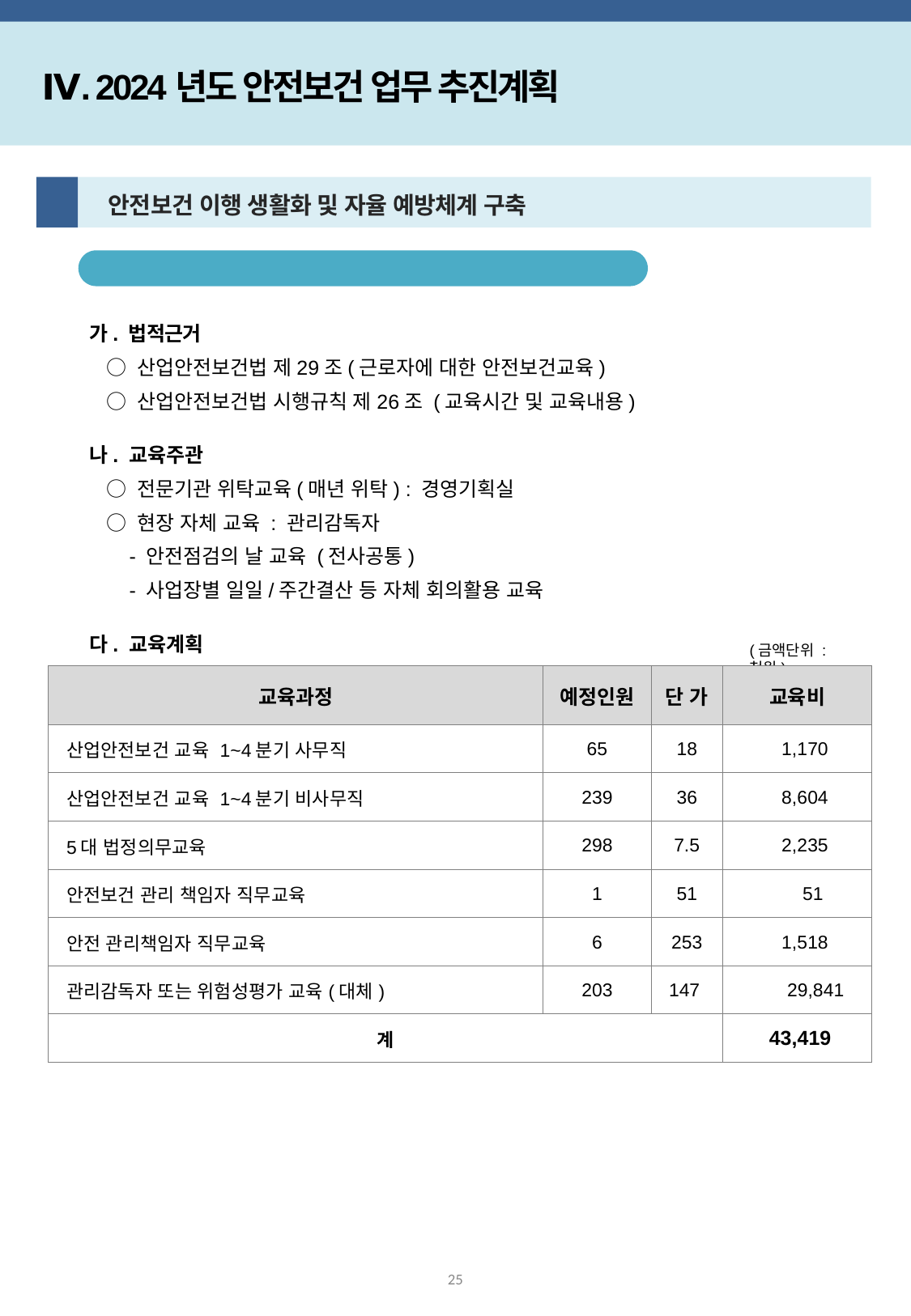

Ⅳ. 2024년도 안전보건 업무 추진계획
3
  안전보건 이행 생활화 및 자율 예방체계 구축
안전보건 교육실시

가. 법적근거
   ○ 산업안전보건법 제29조(근로자에 대한 안전보건교육)
   ○ 산업안전보건법 시행규칙 제26조 (교육시간 및 교육내용)

나. 교육주관
   ○ 전문기관 위탁교육(매년 위탁) : 경영기획실
   ○ 현장 자체 교육 : 관리감독자
       - 안전점검의 날 교육 (전사공통)
       - 사업장별 일일/주간결산 등 자체 회의활용 교육

다. 교육계획
(금액단위 : 천원)
| 교육과정 | 예정인원 | 단 가 | 교육비 |
| --- | --- | --- | --- |
| 산업안전보건 교육 1~4분기 사무직 | 65 | 18 | 1,170 |
| 산업안전보건 교육 1~4분기 비사무직 | 239 | 36 | 8,604 |
| 5대 법정의무교육 | 298 | 7.5 | 2,235 |
| 안전보건 관리 책임자 직무교육 | 1 | 51 | 51 |
| 안전 관리책임자 직무교육 | 6 | 253 | 1,518 |
| 관리감독자 또는 위험성평가 교육(대체) | 203 | 147 | 29,841 |
| 계 |  |  | 43,419 |
25